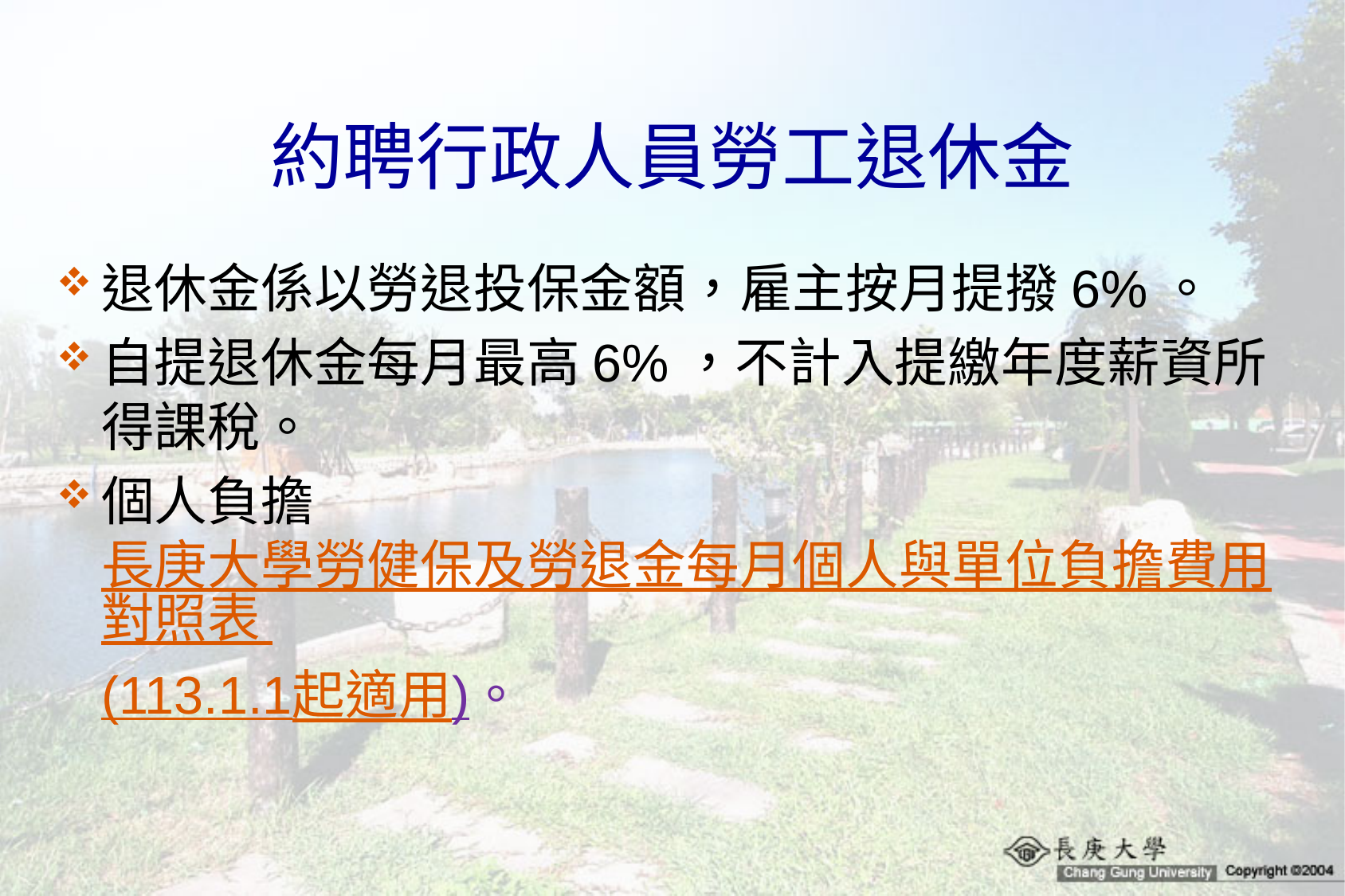

# 約聘行政人員勞工退休金
退休金係以勞退投保金額，雇主按月提撥6%。
自提退休金每月最高6%，不計入提繳年度薪資所得課稅。
個人負擔長庚大學勞健保及勞退金每月個人與單位負擔費用對照表 (113.1.1起適用)。